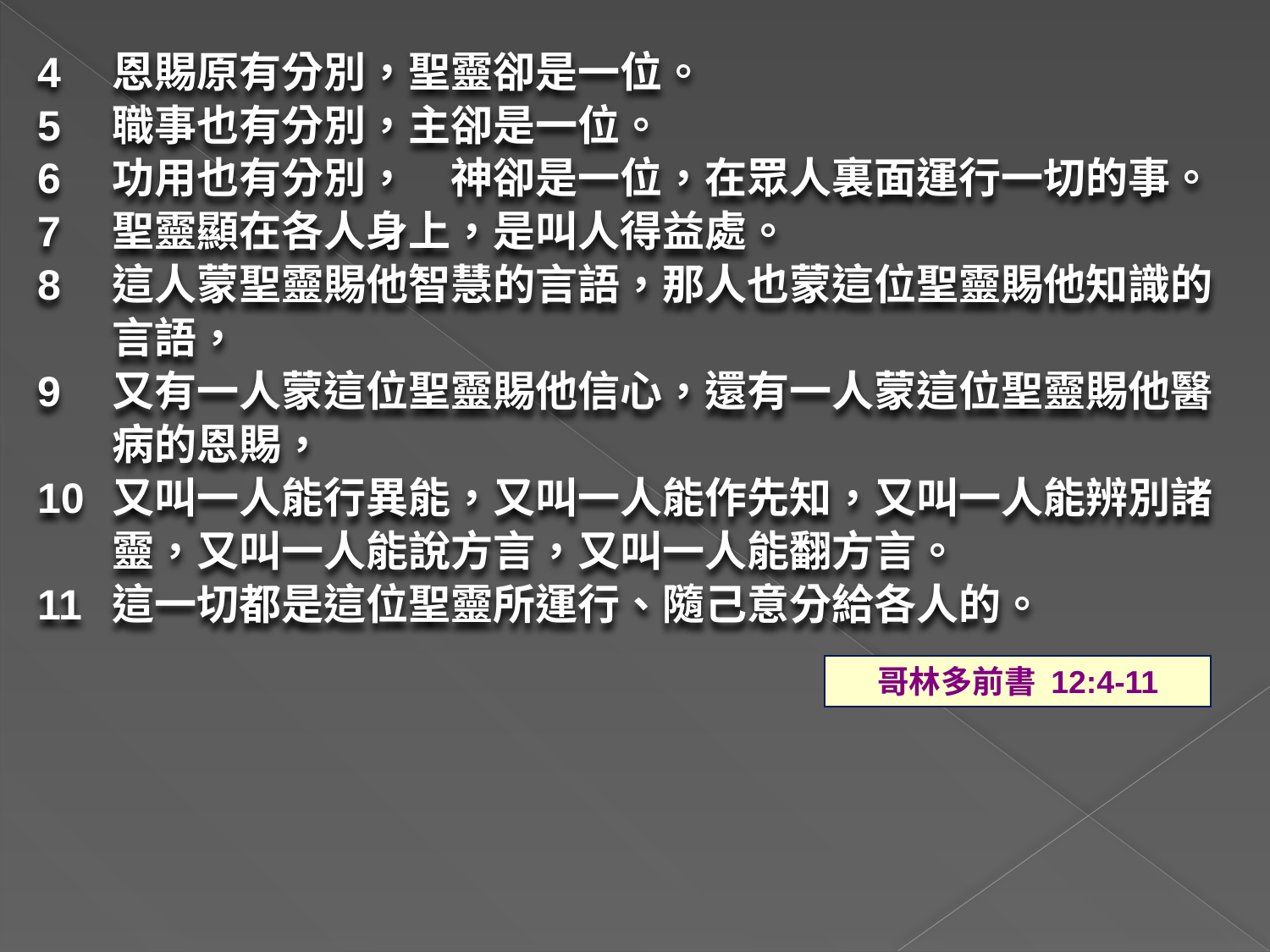

4	恩賜原有分別，聖靈卻是一位。
5	職事也有分別，主卻是一位。
6	功用也有分別，　神卻是一位，在眾人裏面運行一切的事。
聖靈顯在各人身上，是叫人得益處。
8	這人蒙聖靈賜他智慧的言語，那人也蒙這位聖靈賜他知識的言語，
9	又有一人蒙這位聖靈賜他信心，還有一人蒙這位聖靈賜他醫病的恩賜，
10	又叫一人能行異能，又叫一人能作先知，又叫一人能辨別諸靈，又叫一人能說方言，又叫一人能翻方言。
11	這一切都是這位聖靈所運行、隨己意分給各人的。

哥林多前書 12:4-11